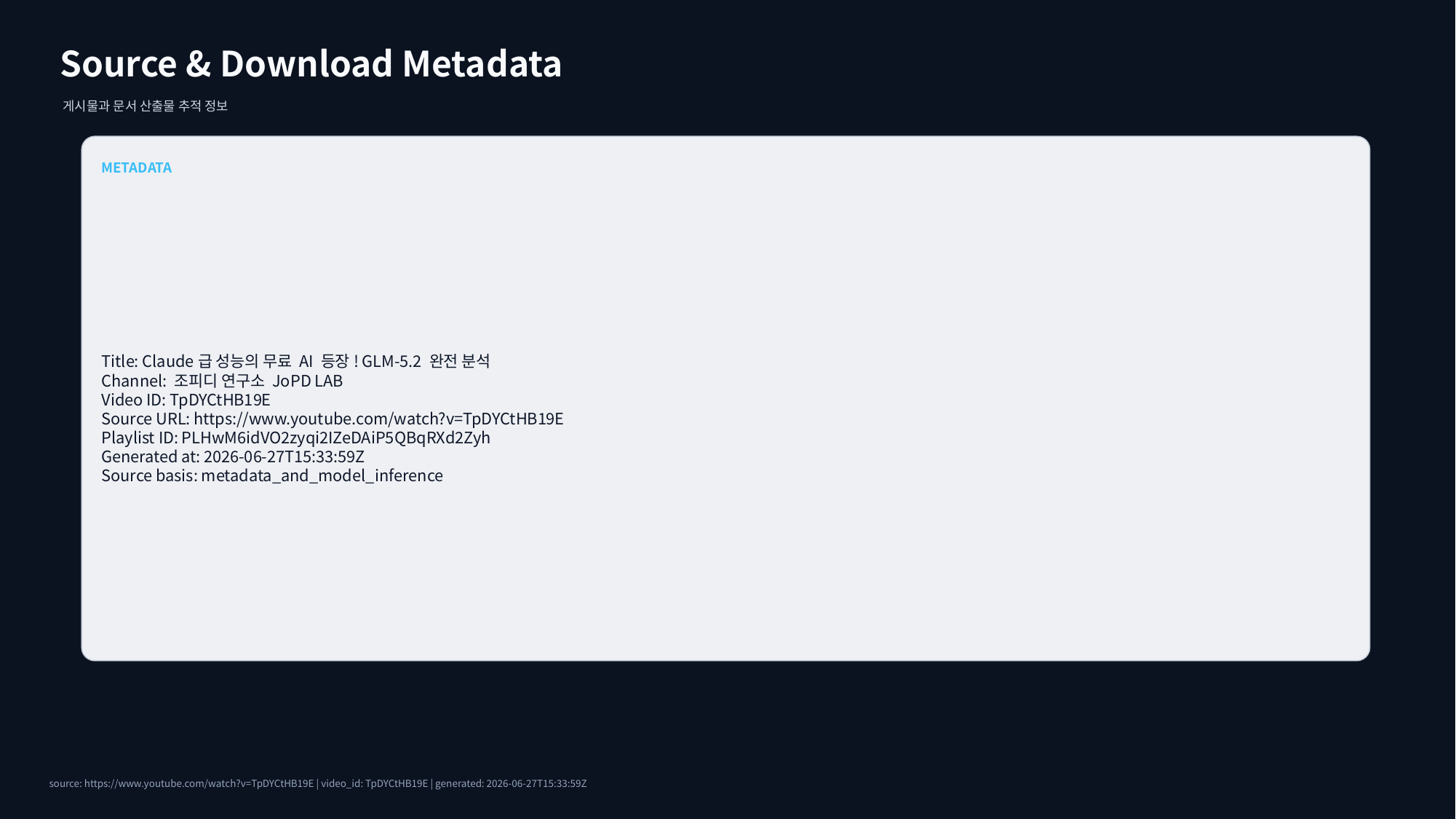

Source & Download Metadata
게시물과 문서 산출물 추적 정보

METADATA
Title: Claude급 성능의 무료 AI 등장! GLM-5.2 완전 분석
Channel: 조피디 연구소 JoPD LAB
Video ID: TpDYCtHB19E
Source URL: https://www.youtube.com/watch?v=TpDYCtHB19E
Playlist ID: PLHwM6idVO2zyqi2IZeDAiP5QBqRXd2Zyh
Generated at: 2026-06-27T15:33:59Z
Source basis: metadata_and_model_inference
source: https://www.youtube.com/watch?v=TpDYCtHB19E | video_id: TpDYCtHB19E | generated: 2026-06-27T15:33:59Z